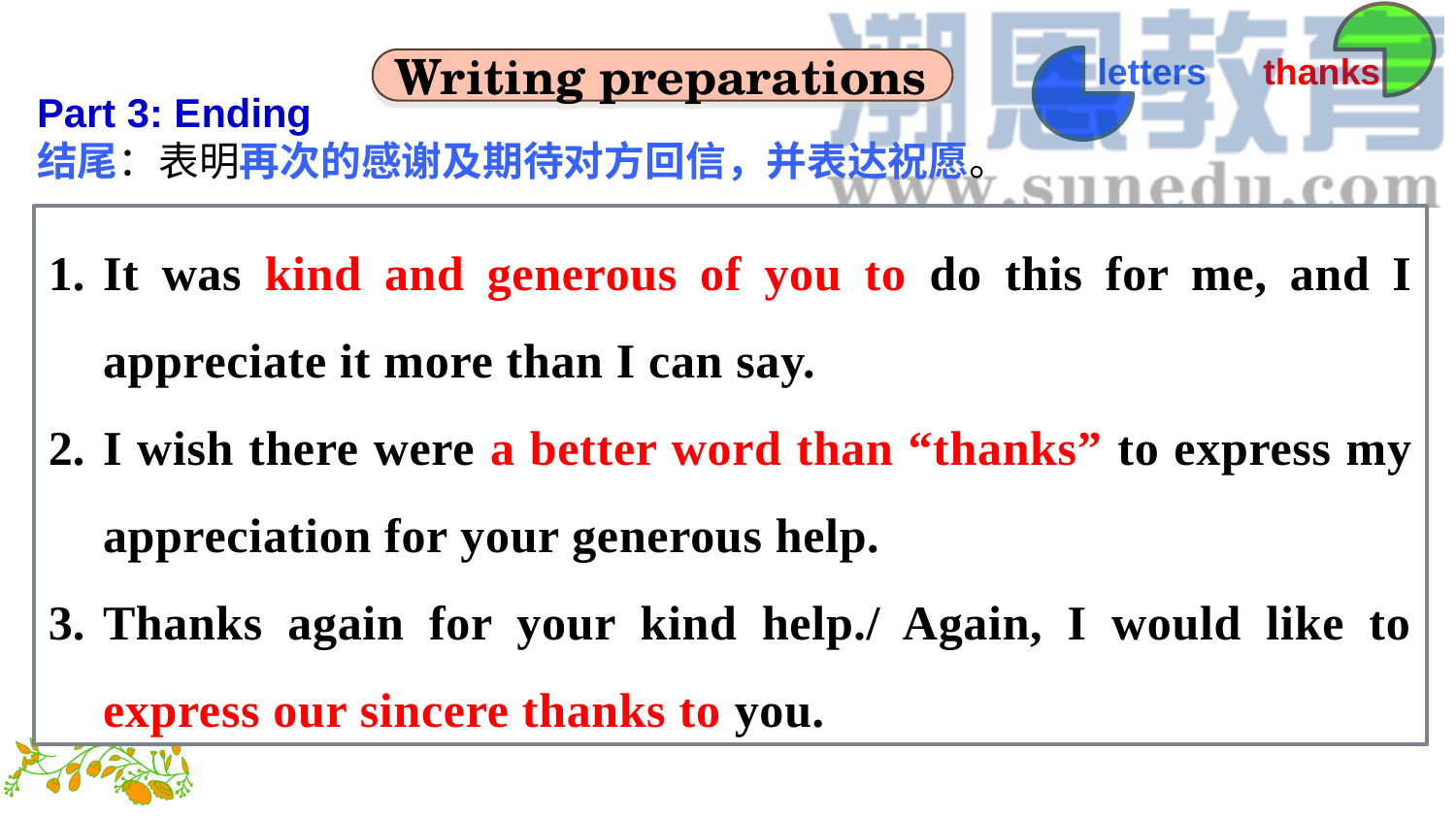

Writing preparations
Part 3: Ending
结尾：表明再次的感谢及期待对方回信，并表达祝愿。
It was kind and generous of you to do this for me, and I appreciate it more than I can say.
I wish there were a better word than “thanks” to express my appreciation for your generous help.
Thanks again for your kind help./ Again, I would like to express our sincere thanks to you.
14